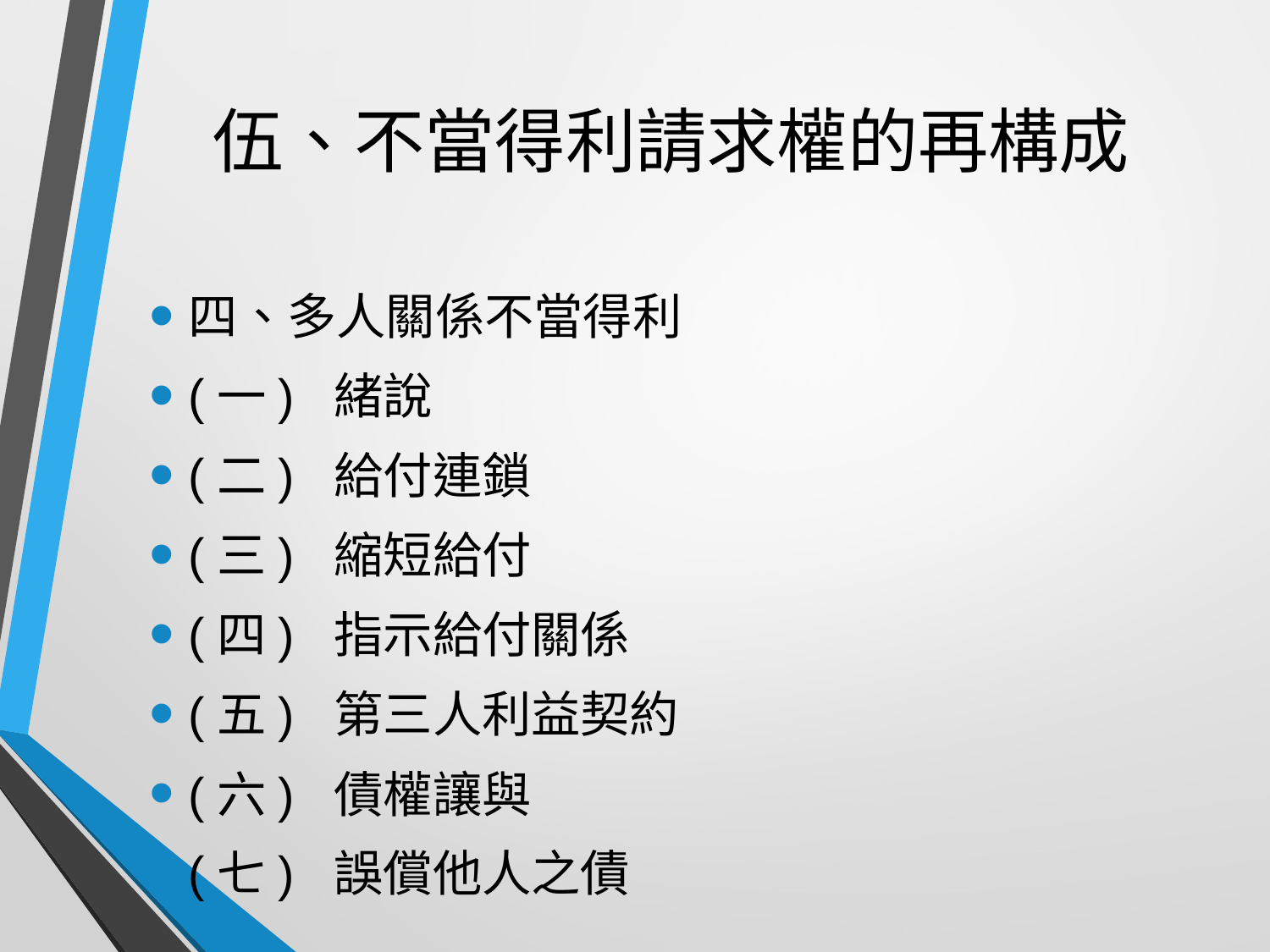

# 伍、不當得利請求權的再構成
四、多人關係不當得利
(一)  緒說
(二)  給付連鎖
(三)  縮短給付
(四)  指示給付關係
(五)  第三人利益契約
(六)  債權讓與
(七)  誤償他人之債